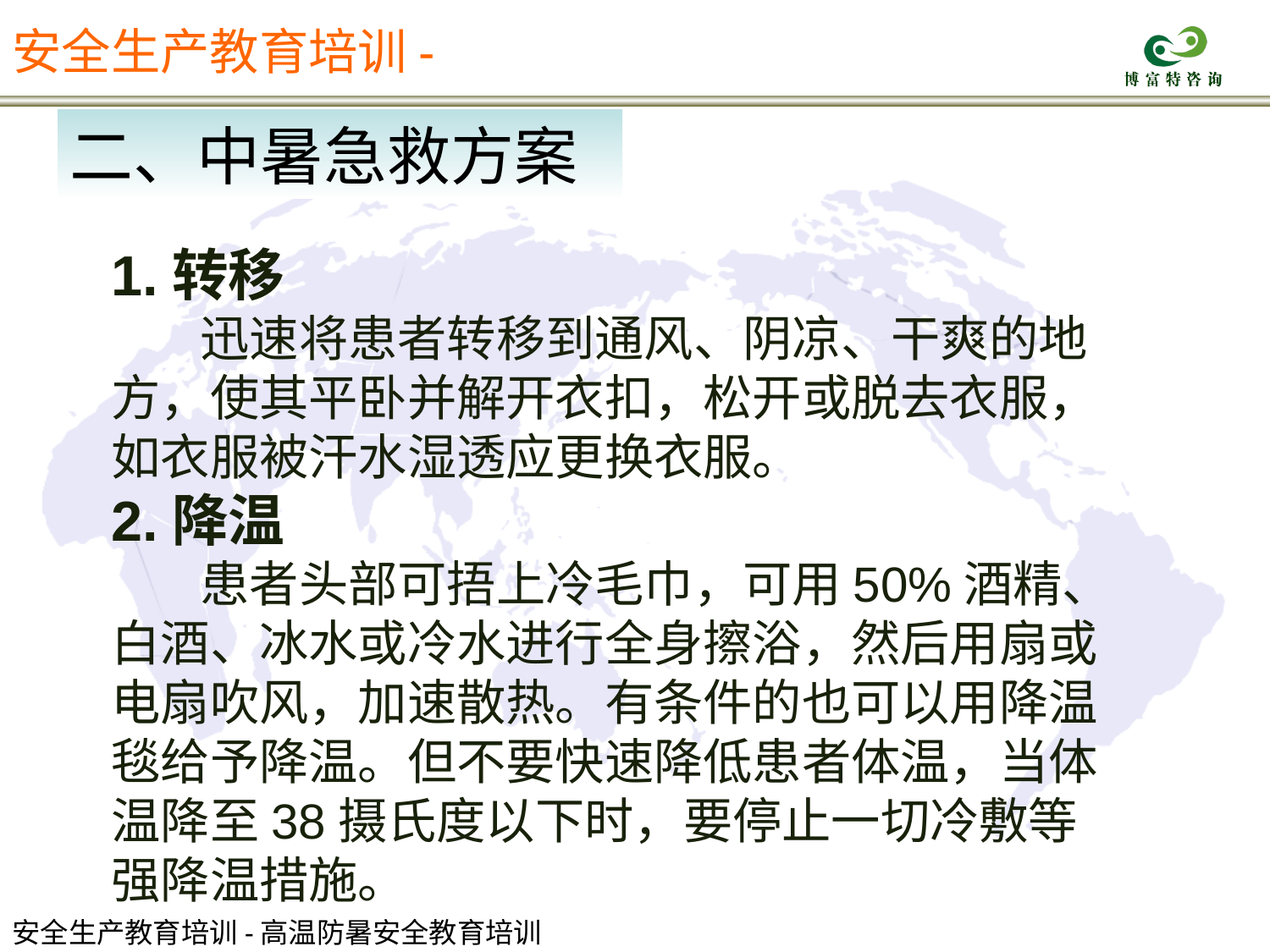

安全生产教育培训-
二、中暑急救方案
1.转移
       迅速将患者转移到通风、阴凉、干爽的地方，使其平卧并解开衣扣，松开或脱去衣服，如衣服被汗水湿透应更换衣服。
2.降温
       患者头部可捂上冷毛巾，可用50%酒精、白酒、冰水或冷水进行全身擦浴，然后用扇或电扇吹风，加速散热。有条件的也可以用降温毯给予降温。但不要快速降低患者体温，当体温降至38摄氏度以下时，要停止一切冷敷等强降温措施。
12
安全生产教育培训-高温防暑安全教育培训